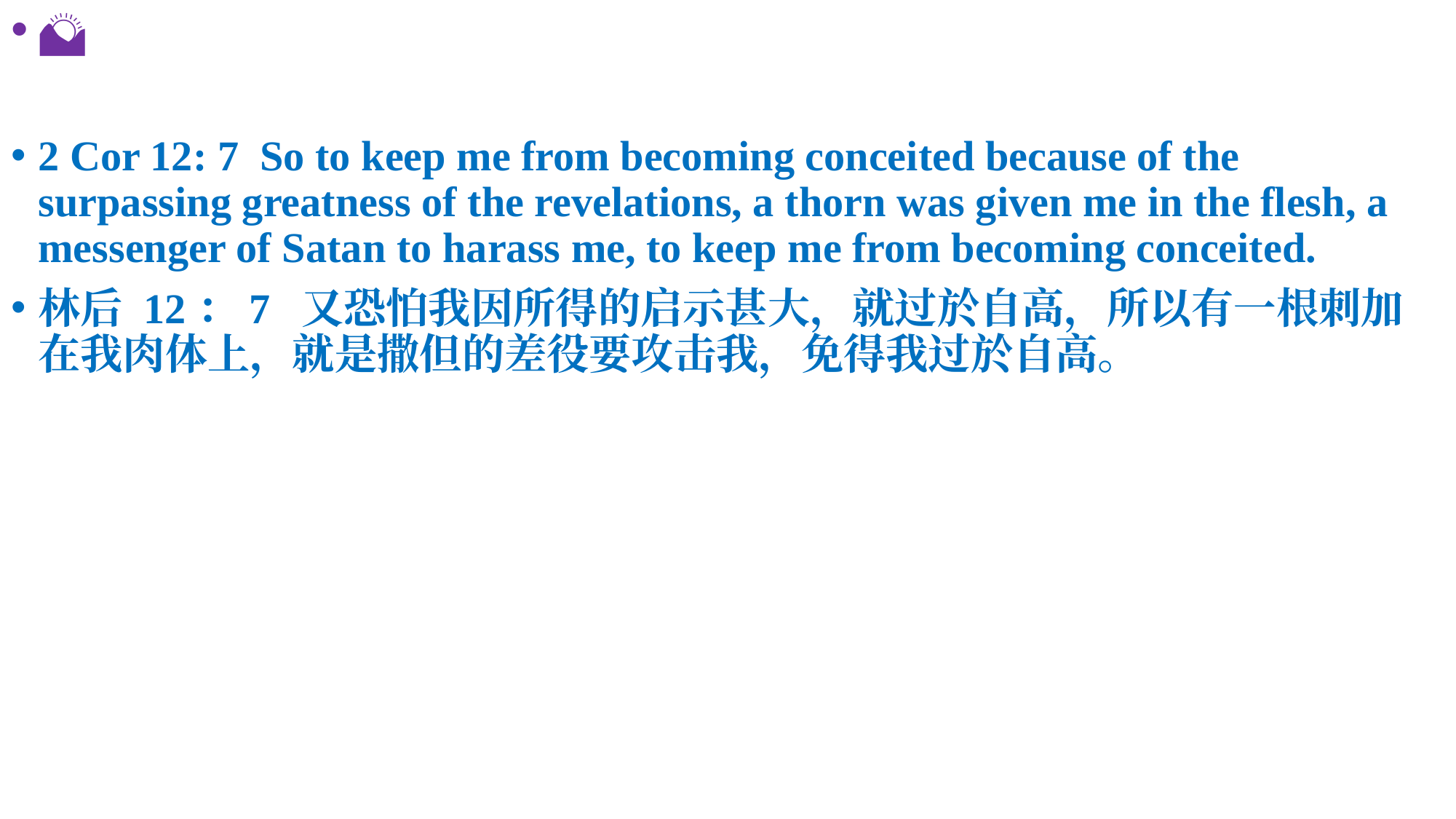

🌄

2 Cor 12: 7  So to keep me from becoming conceited because of the surpassing greatness of the revelations, a thorn was given me in the flesh, a messenger of Satan to harass me, to keep me from becoming conceited.
林后 12：7  又恐怕我因所得的启示甚大，就过於自高，所以有一根刺加在我肉体上，就是撒但的差役要攻击我，免得我过於自高。